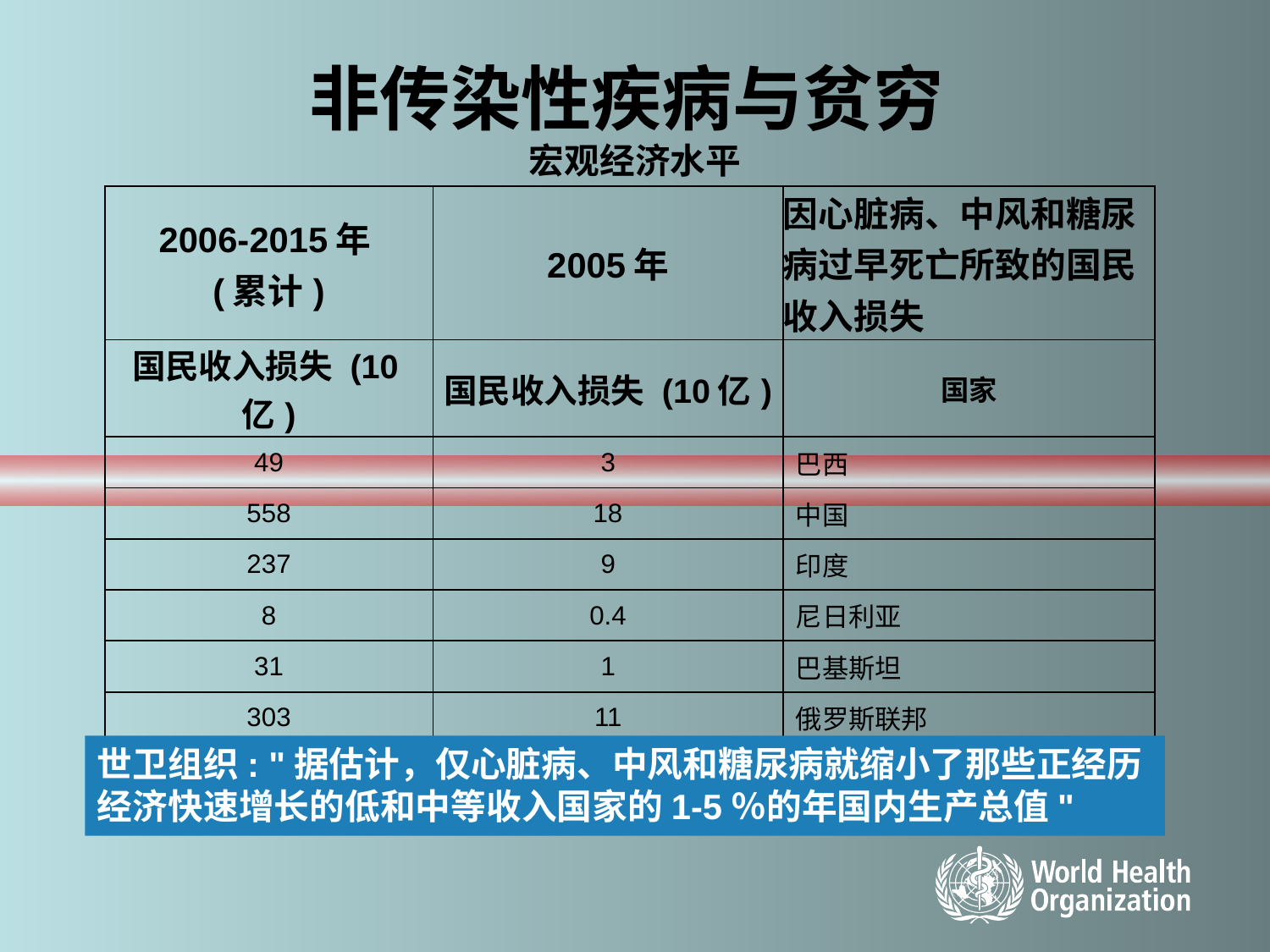

# 非传染性疾病与贫穷 宏观经济水平
| 2006-2015年 (累计) | 2005年 | 因心脏病、中风和糖尿病过早死亡所致的国民收入损失 |
| --- | --- | --- |
| 国民收入损失 (10亿) | 国民收入损失 (10亿) | 国家 |
| 49 | 3 | 巴西 |
| 558 | 18 | 中国 |
| 237 | 9 | 印度 |
| 8 | 0.4 | 尼日利亚 |
| 31 | 1 | 巴基斯坦 |
| 303 | 11 | 俄罗斯联邦 |
| 3 | 0.1 | 坦桑尼亚 |

世卫组织: "据估计，仅心脏病、中风和糖尿病就缩小了那些正经历经济快速增长的低和中等收入国家的1-5％的年国内生产总值"